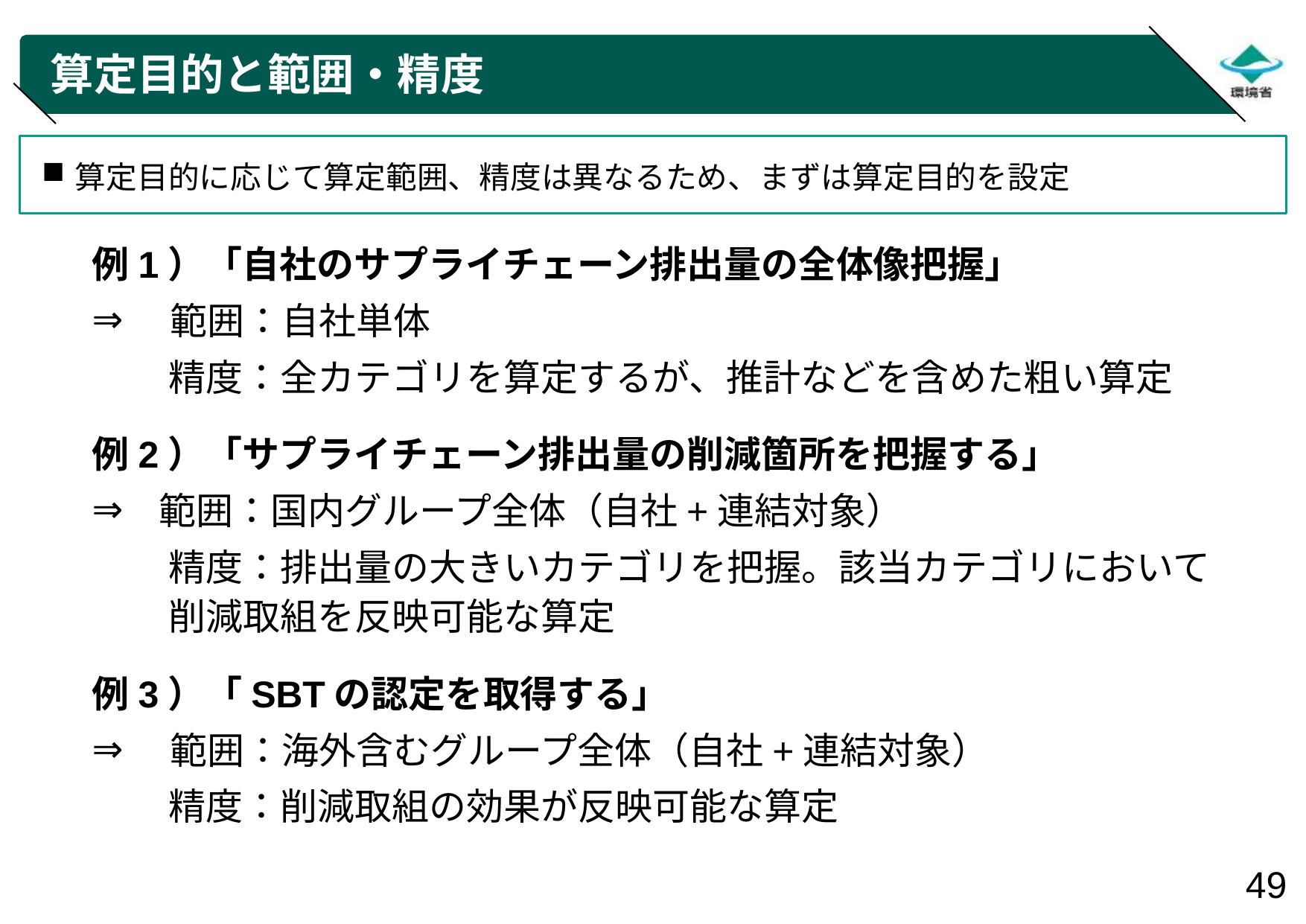

# 算定目的と範囲・精度
算定目的に応じて算定範囲、精度は異なるため、まずは算定目的を設定
例1）「自社のサプライチェーン排出量の全体像把握」
　 範囲：自社単体
精度：全カテゴリを算定するが、推計などを含めた粗い算定
例2）「サプライチェーン排出量の削減箇所を把握する」
   範囲：国内グループ全体（自社+連結対象）
精度：排出量の大きいカテゴリを把握。該当カテゴリにおいて削減取組を反映可能な算定
例3）「SBTの認定を取得する」
　 範囲：海外含むグループ全体（自社+連結対象）
精度：削減取組の効果が反映可能な算定